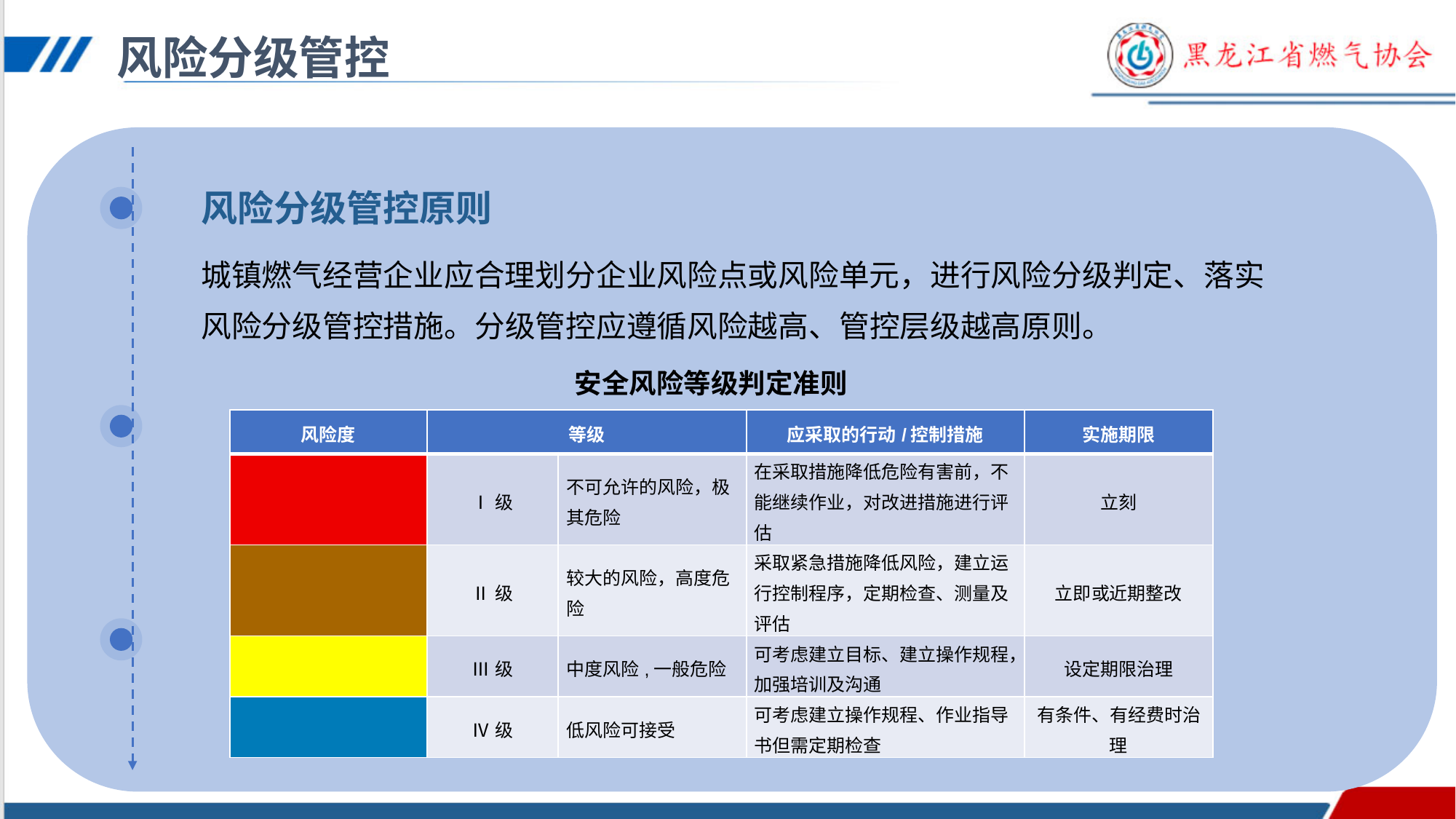

风险分级管控

风险分级管控原则

城镇燃气经营企业应合理划分企业风险点或风险单元，进行风险分级判定、落实风险分级管控措施。分级管控应遵循风险越高、管控层级越高原则。
安全风险等级判定准则

| 风险度 | 等级 |  | 应采取的行动/控制措施 | 实施期限 |
| --- | --- | --- | --- | --- |
|  | Ⅰ级 | 不可允许的风险，极其危险 | 在采取措施降低危险有害前，不能继续作业，对改进措施进行评估 | 立刻 |
|  | Ⅱ级 | 较大的风险，高度危险 | 采取紧急措施降低风险，建立运行控制程序，定期检查、测量及评估 | 立即或近期整改 |
|  | Ⅲ级 | 中度风险,一般危险 | 可考虑建立目标、建立操作规程，加强培训及沟通 | 设定期限治理 |
|  | Ⅳ级 | 低风险可接受 | 可考虑建立操作规程、作业指导书但需定期检查 | 有条件、有经费时治理 |